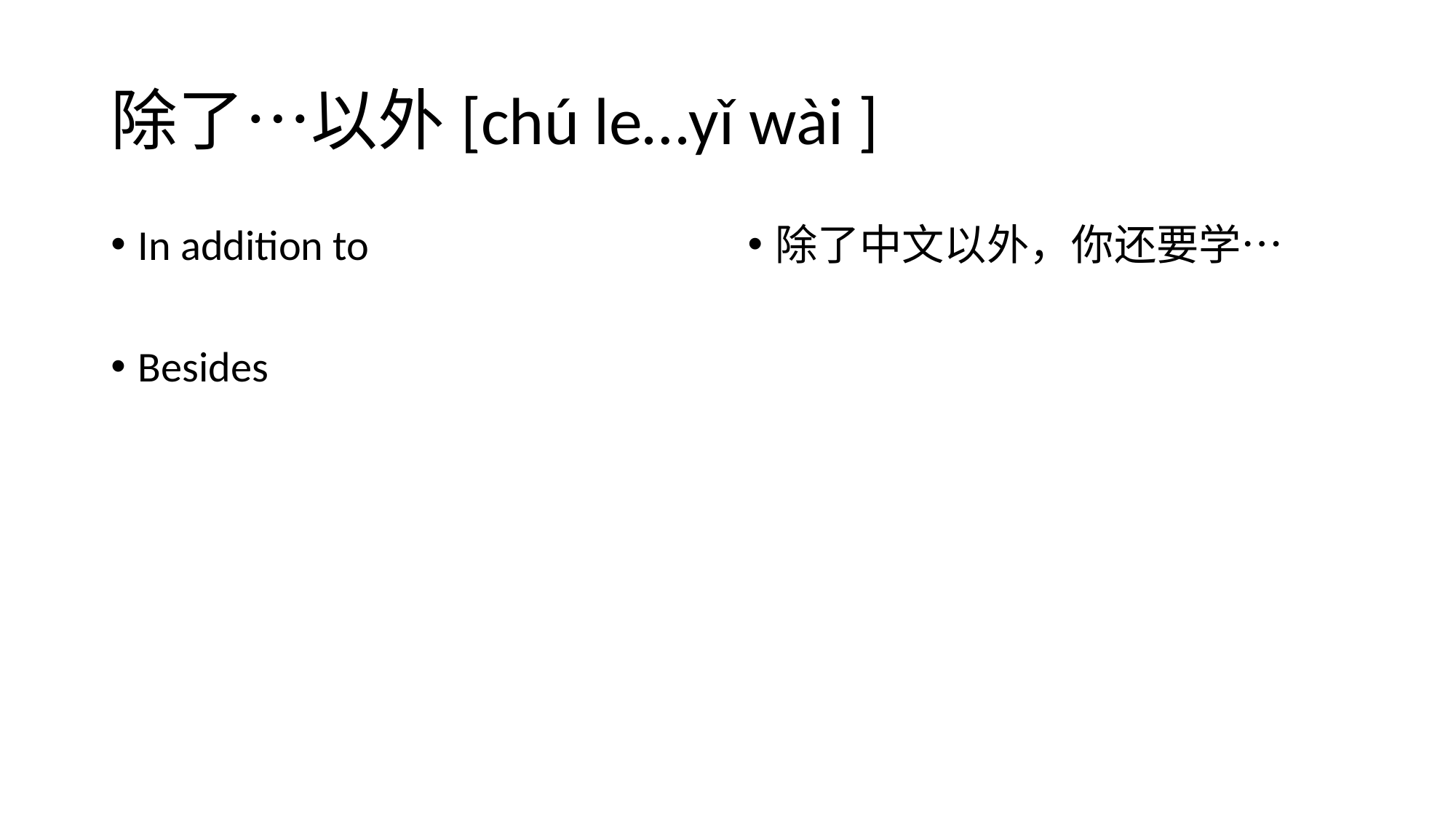

# 除了…以外[chú le…yǐ wài ]
In addition to

Besides

除了中文以外，你还要学…